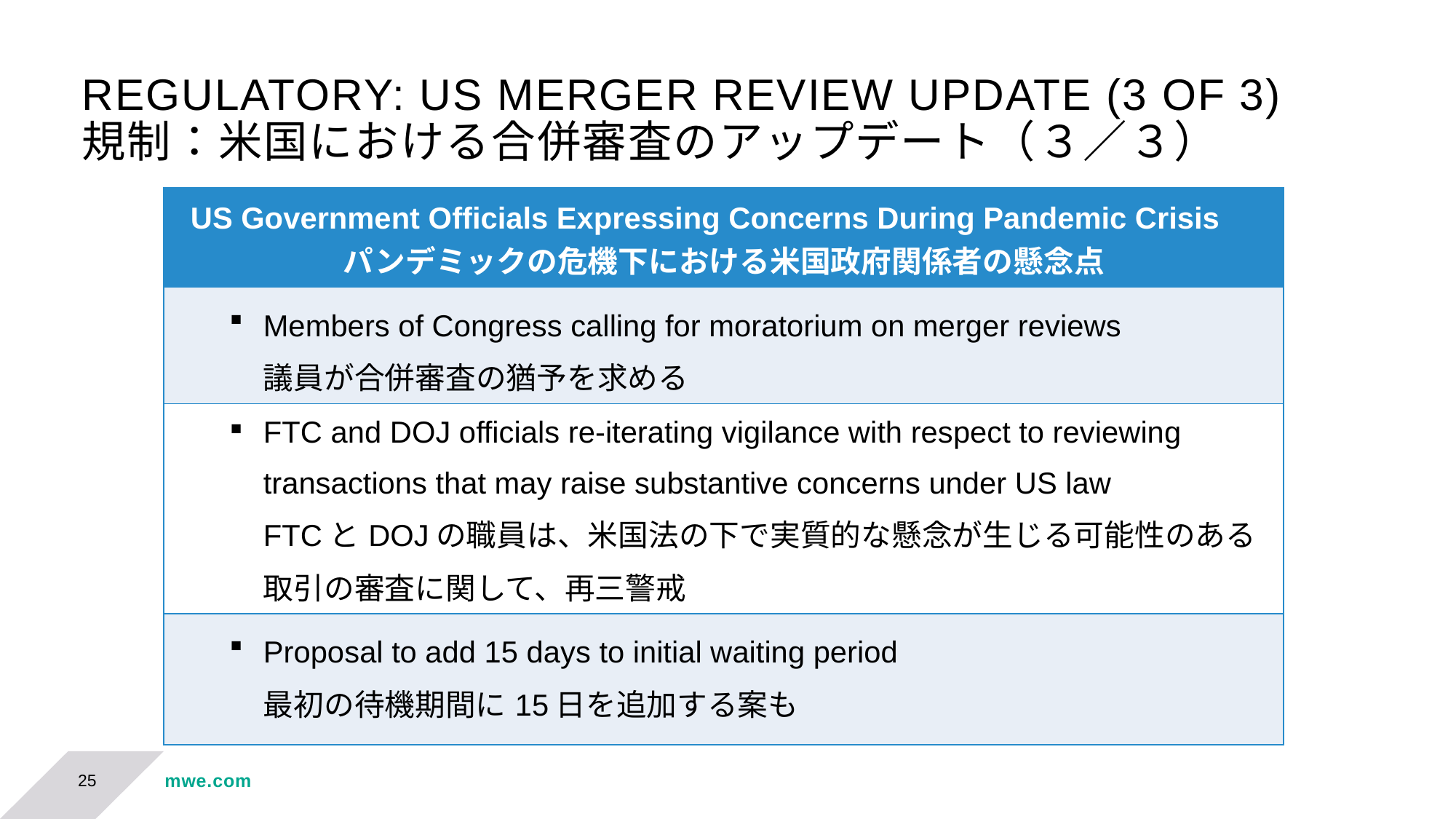

# REGULATORY: US MERGER REVIEW UPDATE (3 OF 3) 規制：米国における合併審査のアップデート（３／３）
| US Government Officials Expressing Concerns During Pandemic Crisis　 パンデミックの危機下における米国政府関係者の懸念点 |
| --- |
| Members of Congress calling for moratorium on merger reviews　 議員が合併審査の猶予を求める |
| FTC and DOJ officials re-iterating vigilance with respect to reviewing transactions that may raise substantive concerns under US law　 FTCとDOJの職員は、米国法の下で実質的な懸念が生じる可能性のある取引の審査に関して、再三警戒 |
| Proposal to add 15 days to initial waiting period　 最初の待機期間に15日を追加する案も |
25